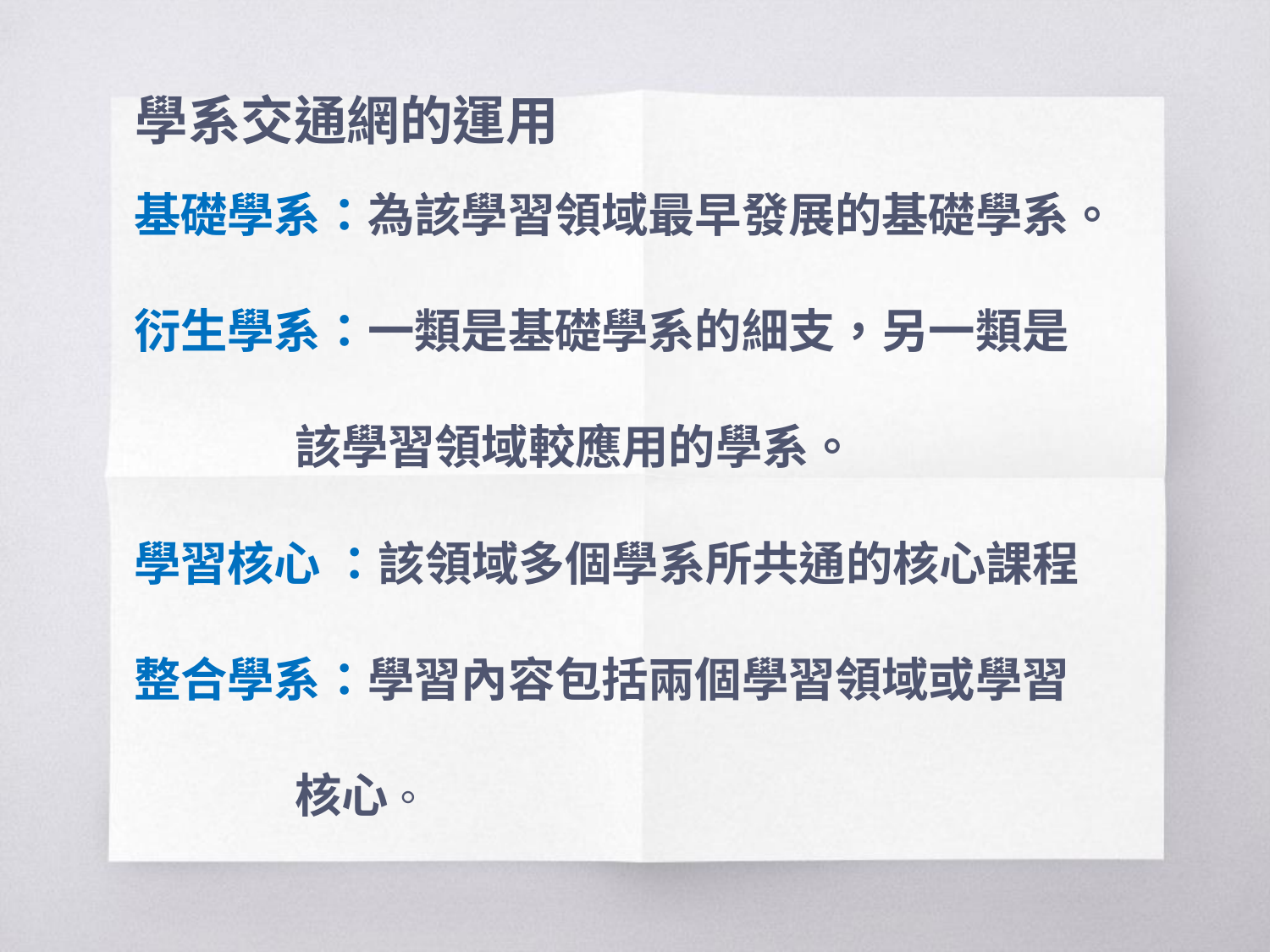

學系交通網的運用
基礎學系：為該學習領域最早發展的基礎學系。

衍生學系：一類是基礎學系的細支，另一類是

              該學習領域較應用的學系。

學習核心 ：該領域多個學系所共通的核心課程

整合學系：學習內容包括兩個學習領域或學習

              核心。